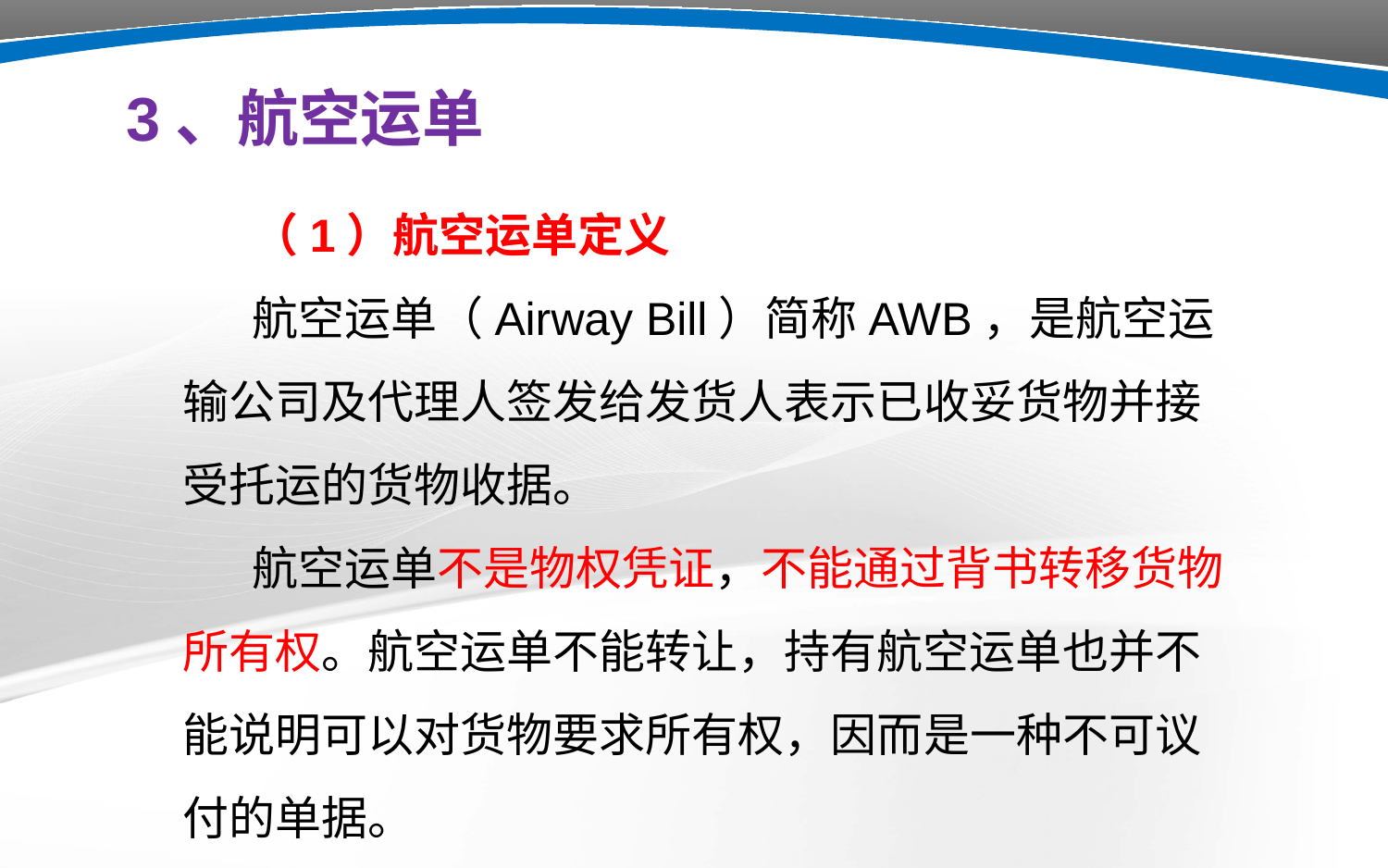

3、航空运单
（1）航空运单定义
航空运单（Airway Bill）简称AWB，是航空运输公司及代理人签发给发货人表示已收妥货物并接受托运的货物收据。
航空运单不是物权凭证，不能通过背书转移货物所有权。航空运单不能转让，持有航空运单也并不能说明可以对货物要求所有权，因而是一种不可议付的单据。